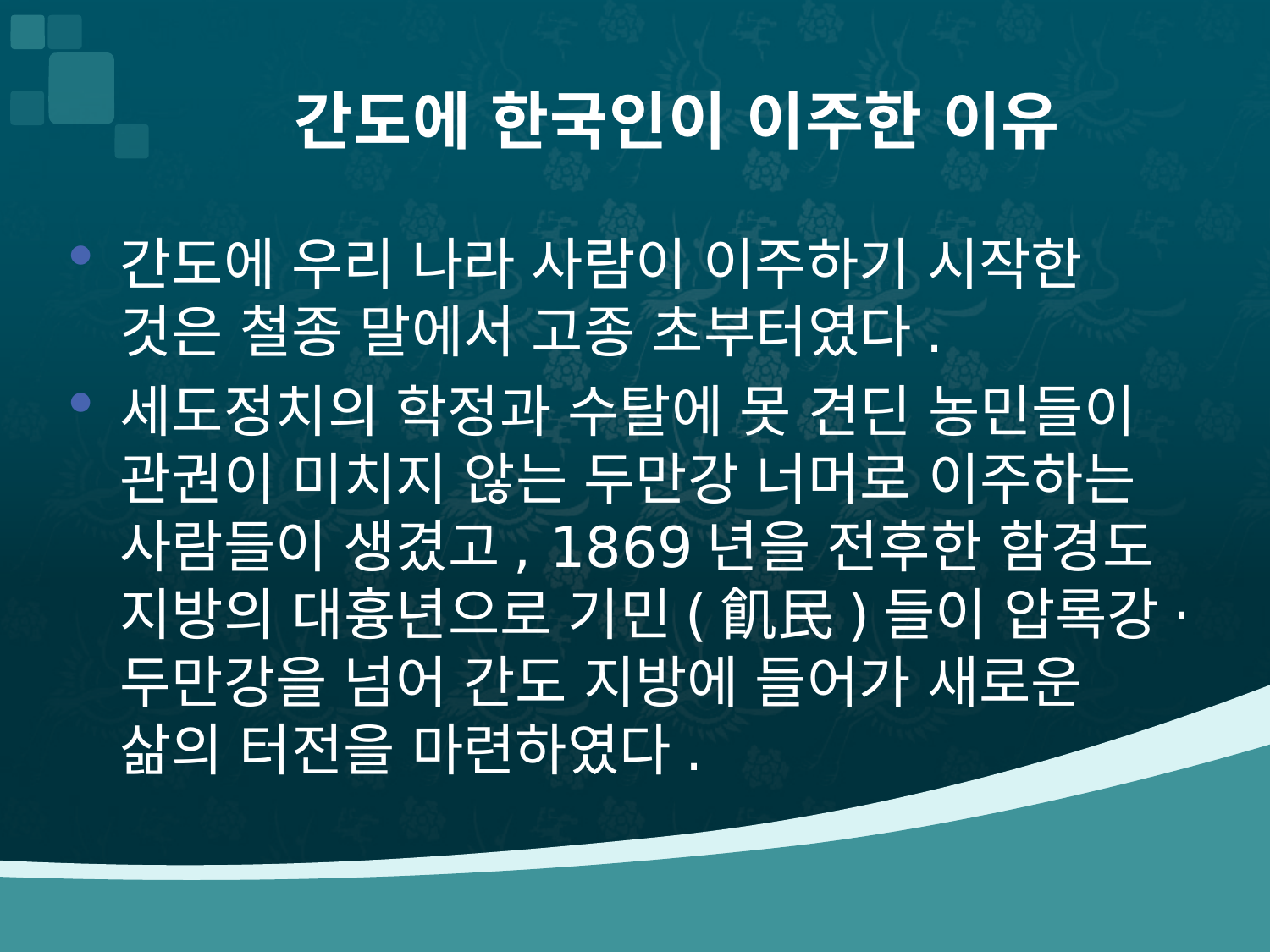

# 간도에 한국인이 이주한 이유
간도에 우리 나라 사람이 이주하기 시작한 것은 철종 말에서 고종 초부터였다.
세도정치의 학정과 수탈에 못 견딘 농민들이 관권이 미치지 않는 두만강 너머로 이주하는 사람들이 생겼고, 1869년을 전후한 함경도 지방의 대흉년으로 기민(飢民)들이 압록강·두만강을 넘어 간도 지방에 들어가 새로운 삶의 터전을 마련하였다.